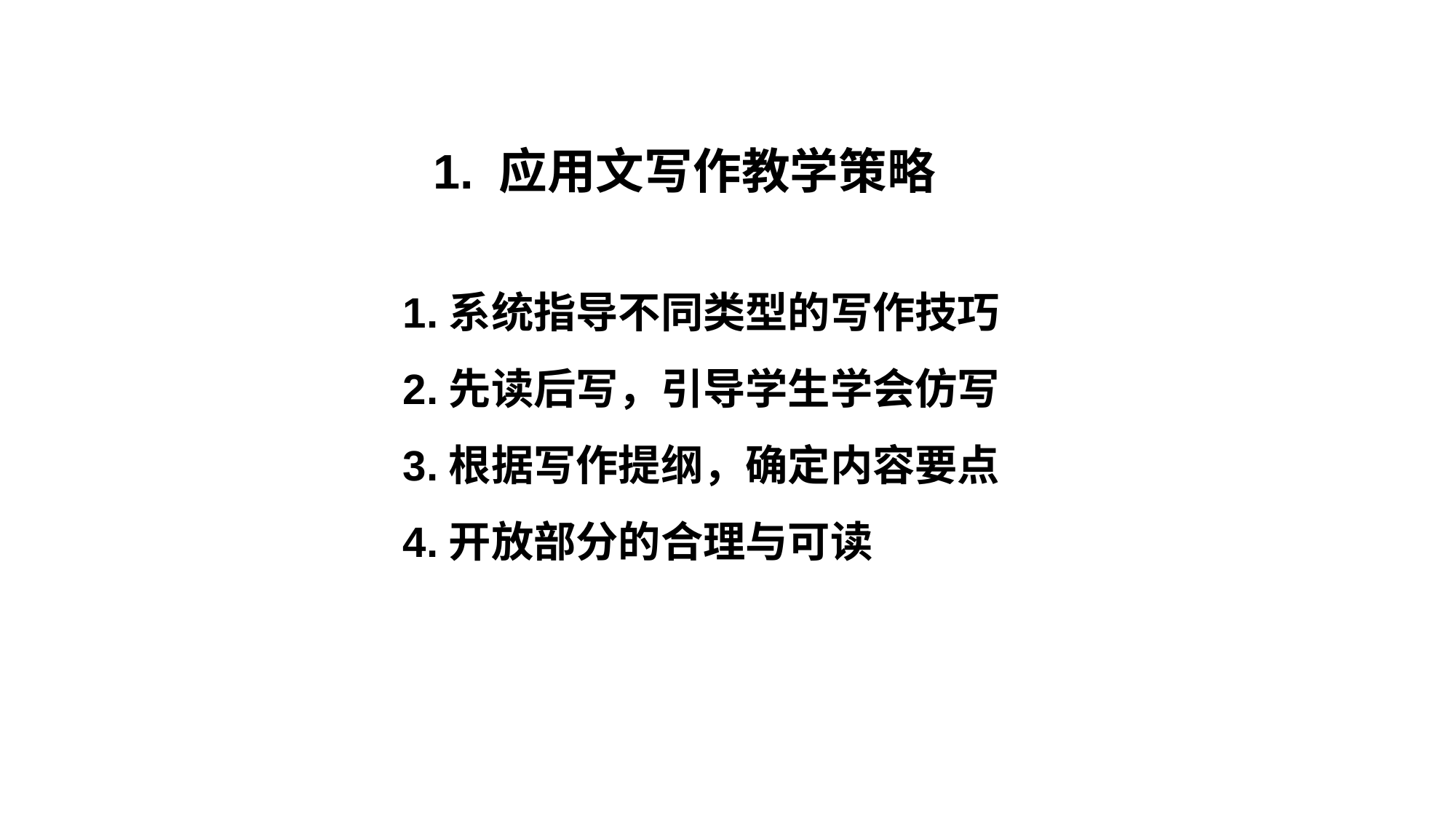

1. 应用文写作教学策略
1.系统指导不同类型的写作技巧
2.先读后写，引导学生学会仿写
3.根据写作提纲，确定内容要点
4.开放部分的合理与可读